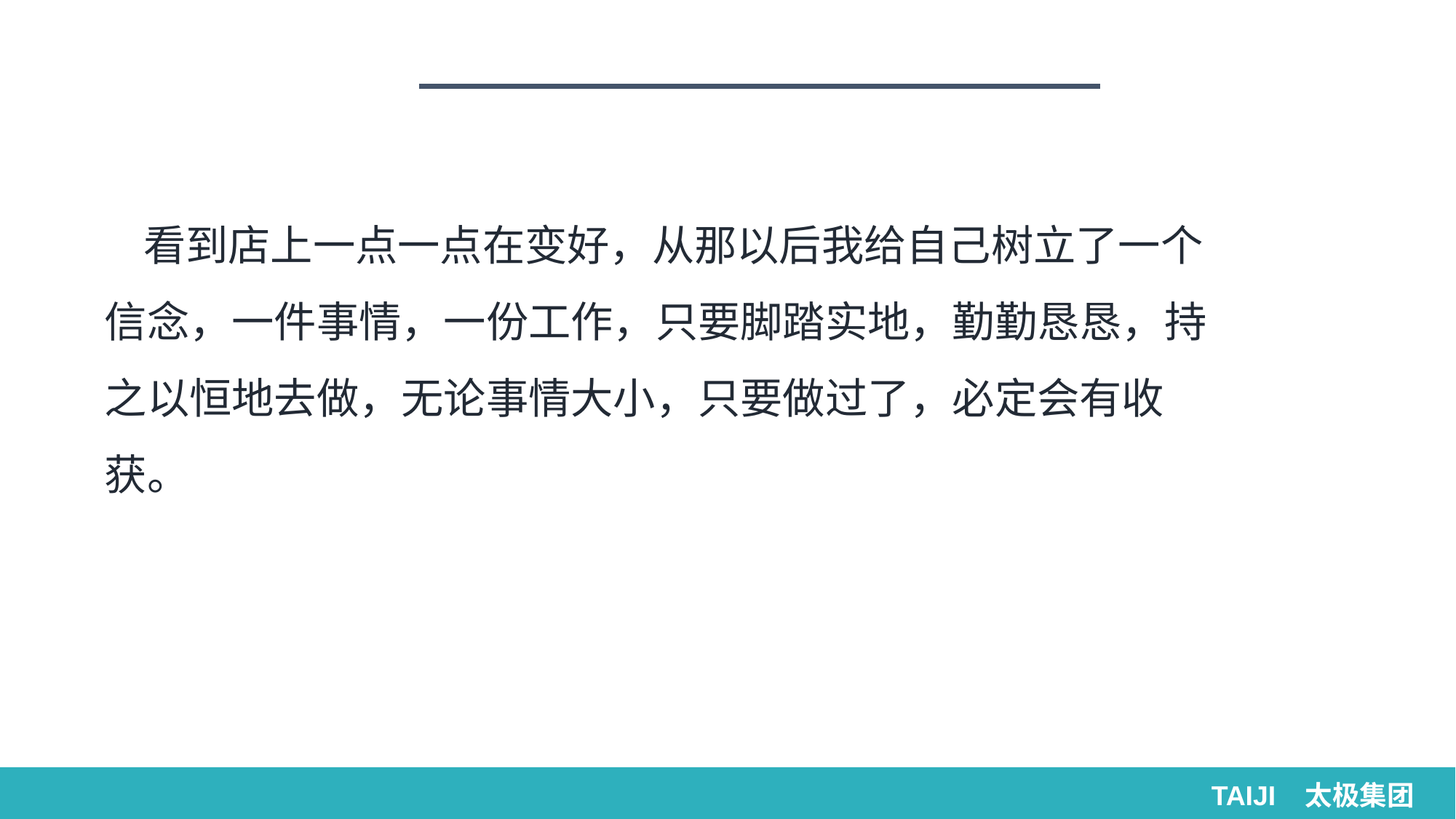

看到店上一点一点在变好，从那以后我给自己树立了一个信念，一件事情，一份工作，只要脚踏实地，勤勤恳恳，持之以恒地去做，无论事情大小，只要做过了，必定会有收获。

TAIJI   太极集团